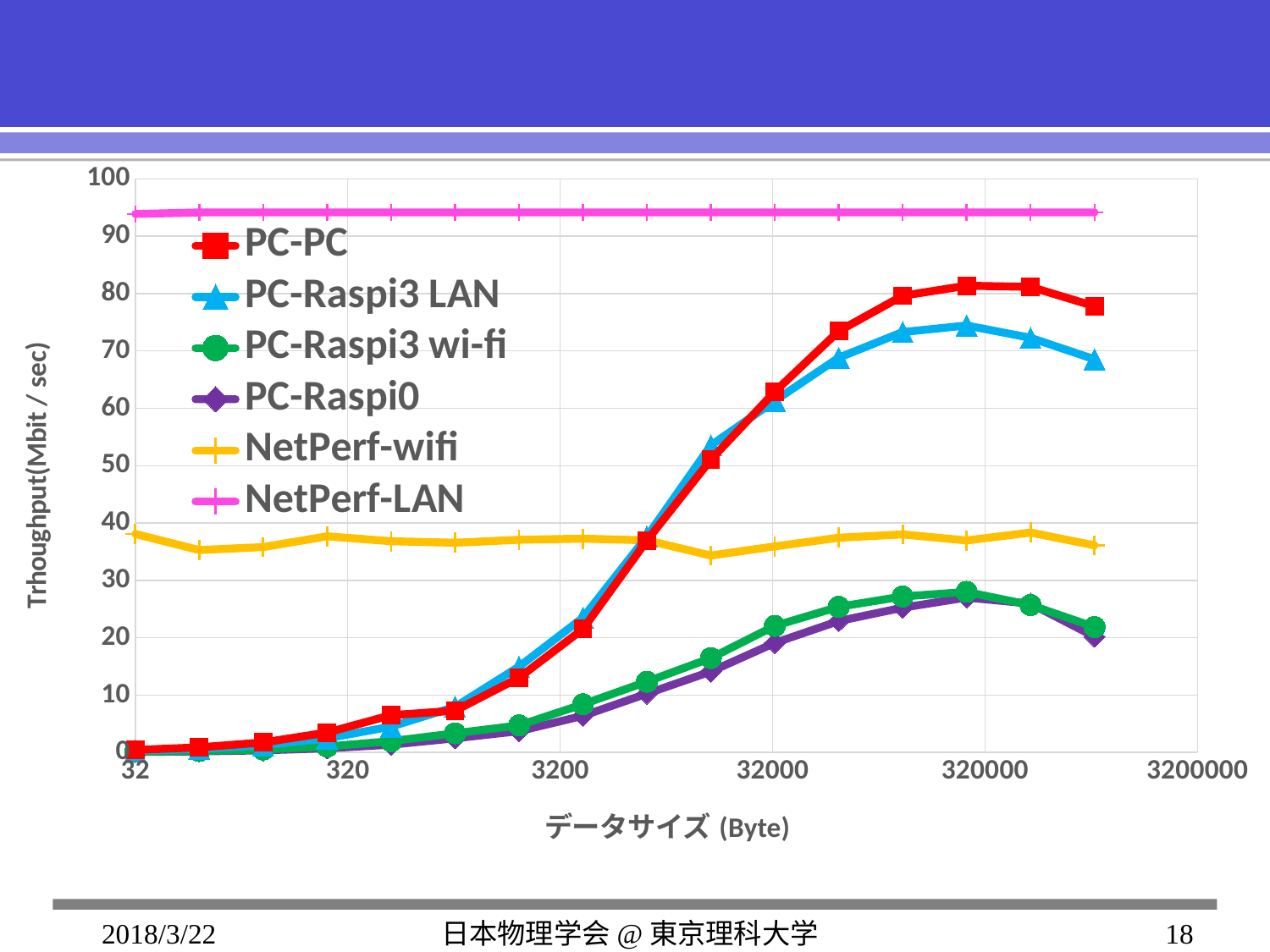

#

### Chart

| Category | PC-PC | PC-Raspi3 LAN | PC-Raspi3 wi-fi | PC-Raspi0 | NetPerf-wifi | NetPerf-LAN |
|---|---|---|---|---|---|---|
2018/3/22
日本物理学会@東京理科大学
18